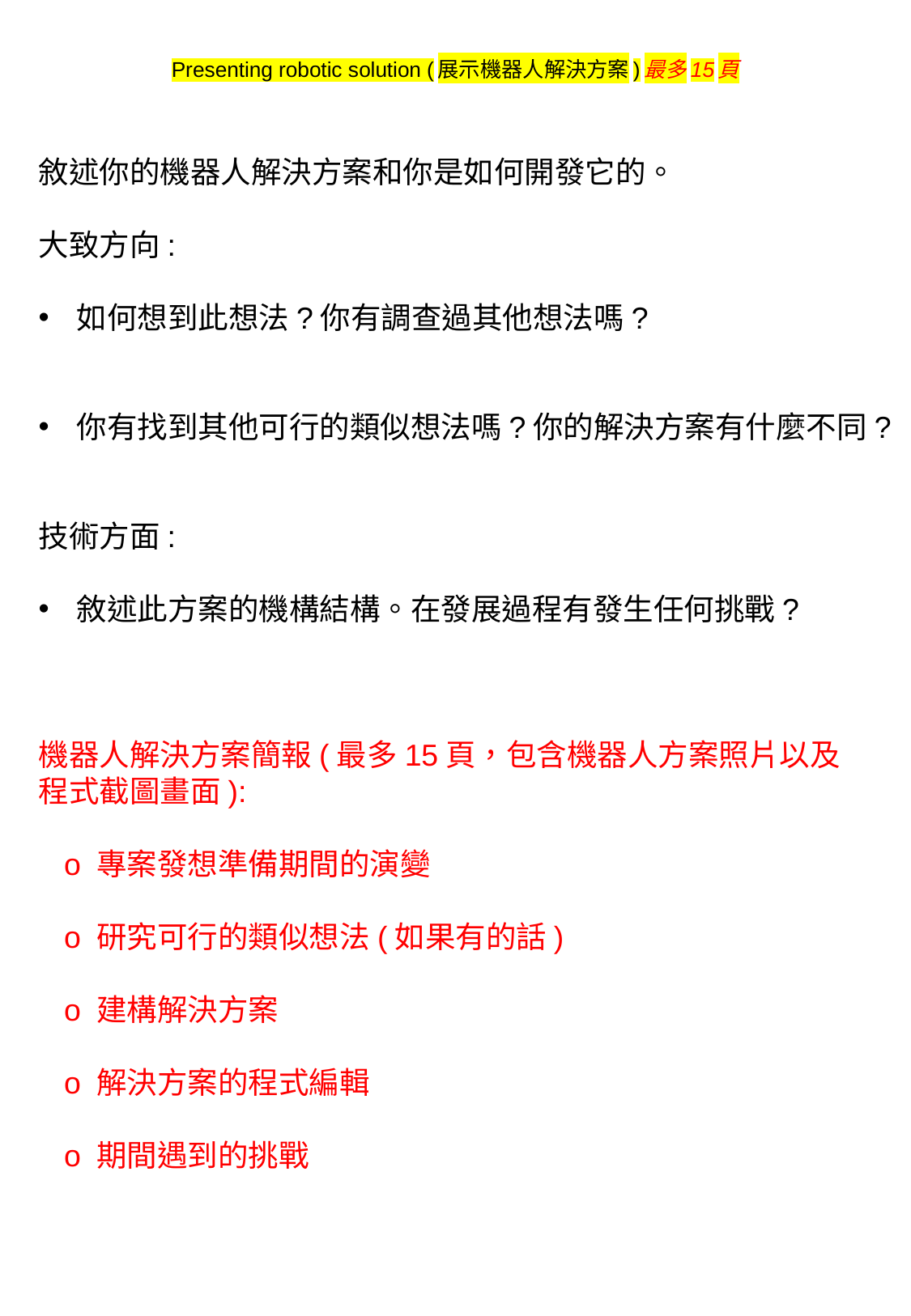

# Presenting robotic solution (展示機器人解決方案)最多15頁
敘述你的機器人解決方案和你是如何開發它的。

大致方向:

如何想到此想法?你有調查過其他想法嗎?

你有找到其他可行的類似想法嗎?你的解決方案有什麼不同?

技術方面:

敘述此方案的機構結構。在發展過程有發生任何挑戰?

機器人解決方案簡報(最多15頁，包含機器人方案照片以及程式截圖畫面):

   o 專案發想準備期間的演變

   o 研究可行的類似想法(如果有的話)

   o 建構解決方案

   o 解決方案的程式編輯

   o 期間遇到的挑戰